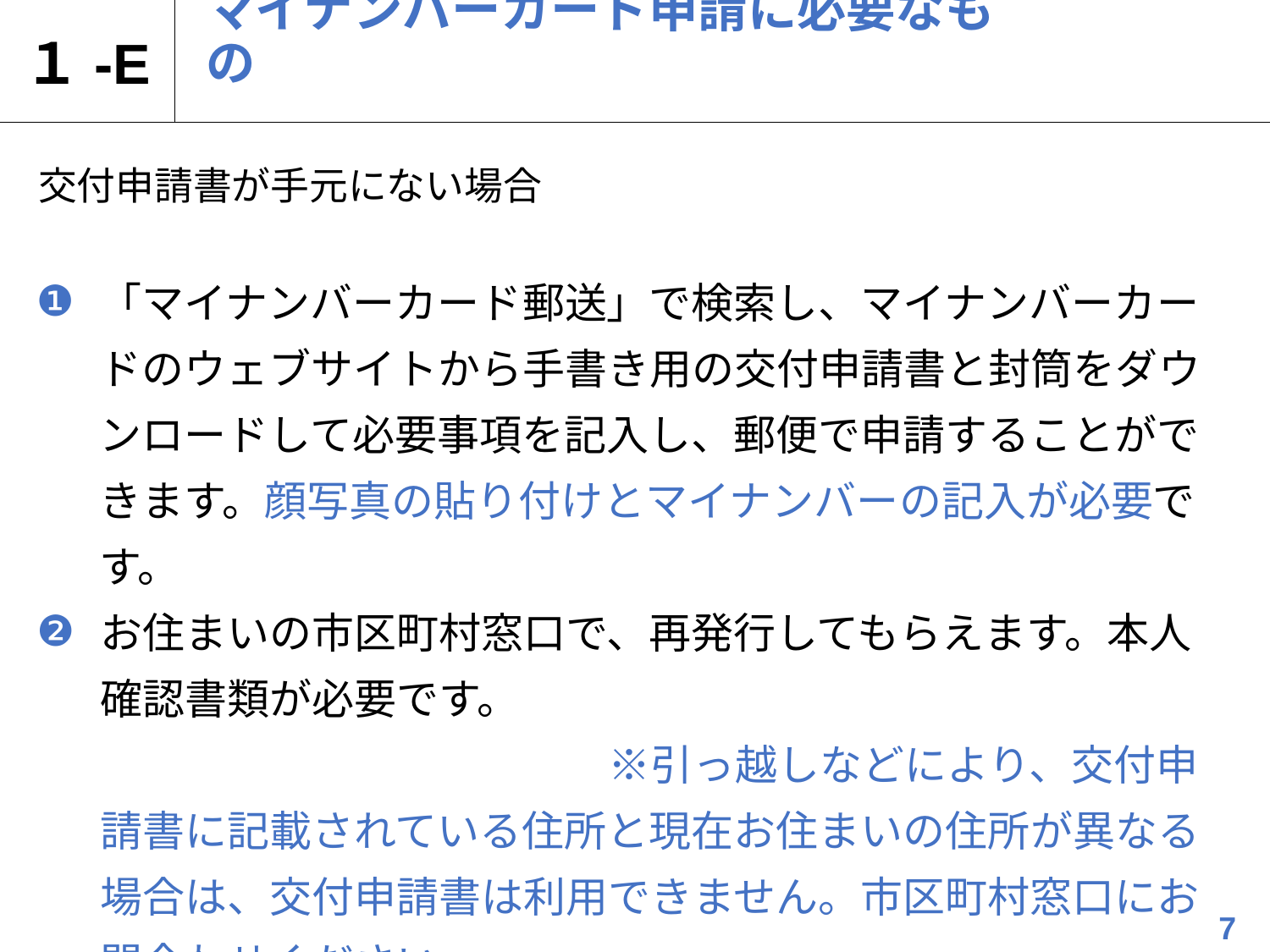

１-E
# マイナンバーカード申請に必要なもの
交付申請書が手元にない場合
「マイナンバーカード郵送」で検索し、マイナンバーカードのウェブサイトから手書き用の交付申請書と封筒をダウンロードして必要事項を記入し、郵便で申請することができます。顔写真の貼り付けとマイナンバーの記入が必要です。
お住まいの市区町村窓口で、再発行してもらえます。本人確認書類が必要です。　　　　　　　　　　　　　　　　　　　　　　　　　　　　※引っ越しなどにより、交付申請書に記載されている住所と現在お住まいの住所が異なる場合は、交付申請書は利用できません。市区町村窓口にお問合わせください
7